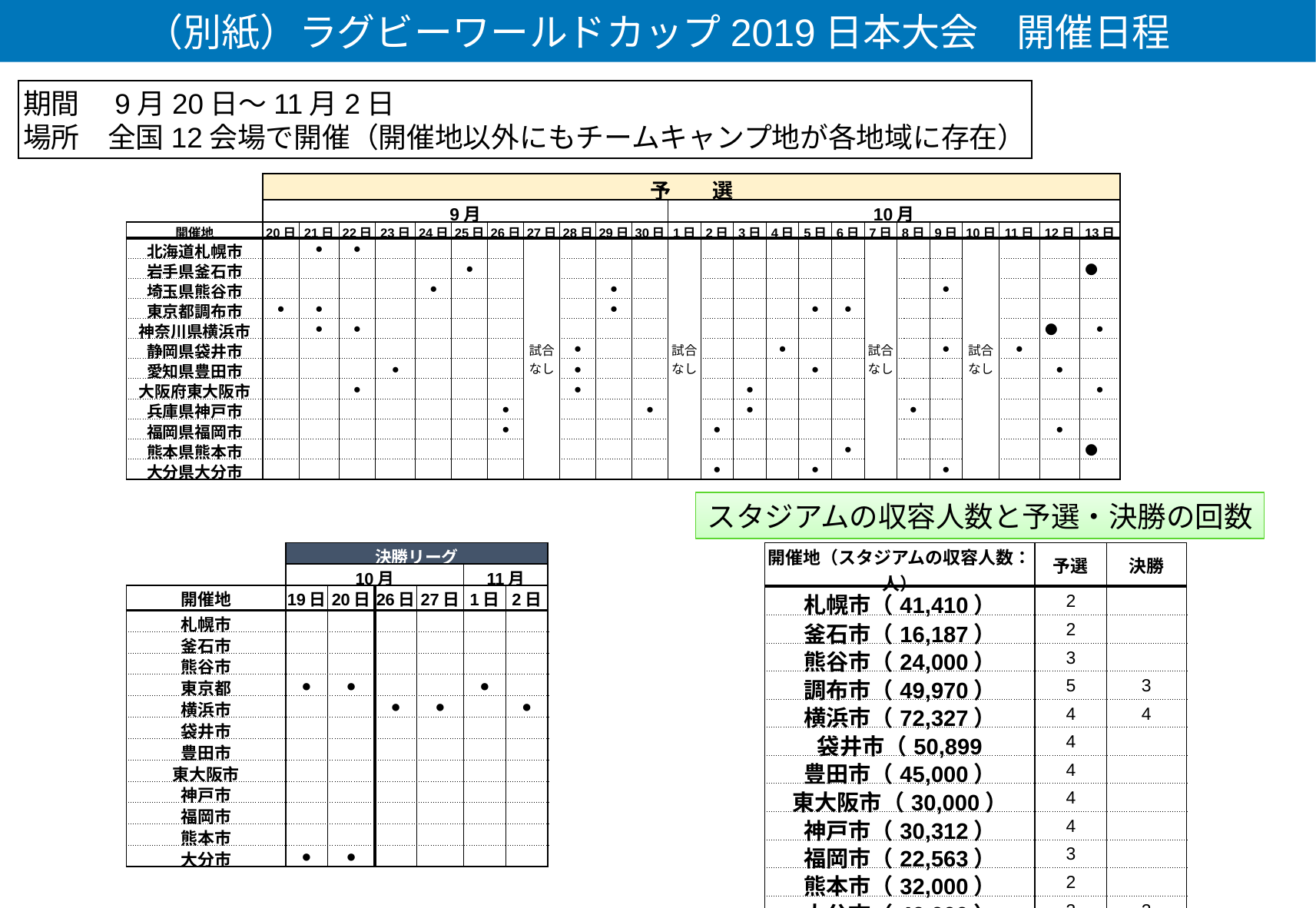

（別紙）ラグビーワールドカップ2019日本大会　開催日程

期間　9月20日〜11月2日
場所　全国12会場で開催（開催地以外にもチームキャンプ地が各地域に存在）
|  | 予　　選 |  |  |  |  |  |  |  |  |  |  |  |  |  |  |  |  |  |  |  |  |  |  |  |
| --- | --- | --- | --- | --- | --- | --- | --- | --- | --- | --- | --- | --- | --- | --- | --- | --- | --- | --- | --- | --- | --- | --- | --- | --- |
|  | 9月 |  |  |  |  |  |  |  |  |  |  | 10月 |  |  |  |  |  |  |  |  |  |  |  |  |
| 開催地 | 20日 | 21日 | 22日 | 23日 | 24日 | 25日 | 26日 | 27日 | 28日 | 29日 | 30日 | 1日 | 2日 | 3日 | 4日 | 5日 | 6日 | 7日 | 8日 | 9日 | 10日 | 11日 | 12日 | 13日 |
| 北海道札幌市 |  | ● | ● |  |  |  |  | 試合なし |  |  |  | 試合なし |  |  |  |  |  | 試合なし |  |  | 試合なし |  |  |  |
| 岩手県釜石市 |  |  |  |  |  | ● |  |  |  |  |  |  |  |  |  |  |  |  |  |  |  |  |  | ● |
| 埼玉県熊谷市 |  |  |  |  | ● |  |  |  |  | ● |  |  |  |  |  |  |  |  |  | ● |  |  |  |  |
| 東京都調布市 | ● | ● |  |  |  |  |  |  |  | ● |  |  |  |  |  | ● | ● |  |  |  |  |  |  |  |
| 神奈川県横浜市 |  | ● | ● |  |  |  |  |  |  |  |  |  |  |  |  |  |  |  |  |  |  |  | ● | ● |
| 静岡県袋井市 |  |  |  |  |  |  |  |  | ● |  |  |  |  |  | ● |  |  |  |  | ● |  | ● |  |  |
| 愛知県豊田市 |  |  |  | ● |  |  |  |  | ● |  |  |  |  |  |  | ● |  |  |  |  |  |  | ● |  |
| 大阪府東大阪市 |  |  | ● |  |  |  |  |  | ● |  |  |  |  | ● |  |  |  |  |  |  |  |  |  | ● |
| 兵庫県神戸市 |  |  |  |  |  |  | ● |  |  |  | ● |  |  | ● |  |  |  |  | ● |  |  |  |  |  |
| 福岡県福岡市 |  |  |  |  |  |  | ● |  |  |  |  |  | ● |  |  |  |  |  |  |  |  |  | ● |  |
| 熊本県熊本市 |  |  |  |  |  |  |  |  |  |  |  |  |  |  |  |  | ● |  |  |  |  |  |  | ● |
| 大分県大分市 |  |  |  |  |  |  |  |  |  |  |  |  | ● |  |  | ● |  |  |  | ● |  |  |  |  |
スタジアムの収容人数と予選・決勝の回数
|  | 決勝リーグ |  |  |  |  |  |
| --- | --- | --- | --- | --- | --- | --- |
|  | 10月 |  |  |  | 11月 |  |
| 開催地 | 19日 | 20日 | 26日 | 27日 | 1日 | 2日 |
| 札幌市 |  |  |  |  |  |  |
| 釜石市 |  |  |  |  |  |  |
| 熊谷市 |  |  |  |  |  |  |
| 東京都 | ● | ● |  |  | ● |  |
| 横浜市 |  |  | ● | ● |  | ● |
| 袋井市 |  |  |  |  |  |  |
| 豊田市 |  |  |  |  |  |  |
| 東大阪市 |  |  |  |  |  |  |
| 神戸市 |  |  |  |  |  |  |
| 福岡市 |  |  |  |  |  |  |
| 熊本市 |  |  |  |  |  |  |
| 大分市 | ● | ● |  |  |  |  |
| 開催地（スタジアムの収容人数：人） | 予選 | 決勝 |
| --- | --- | --- |
| 札幌市（41,410） | 2 |  |
| 釜石市（16,187） | 2 |  |
| 熊谷市（24,000） | 3 |  |
| 調布市（49,970） | 5 | 3 |
| 横浜市（72,327） | 4 | 4 |
| 袋井市（50,899 | 4 |  |
| 豊田市（45,000） | 4 |  |
| 東大阪市（30,000） | 4 |  |
| 神戸市（30,312） | 4 |  |
| 福岡市（22,563） | 3 |  |
| 熊本市（32,000） | 2 |  |
| 大分市（40,000） | 3 | 2 |